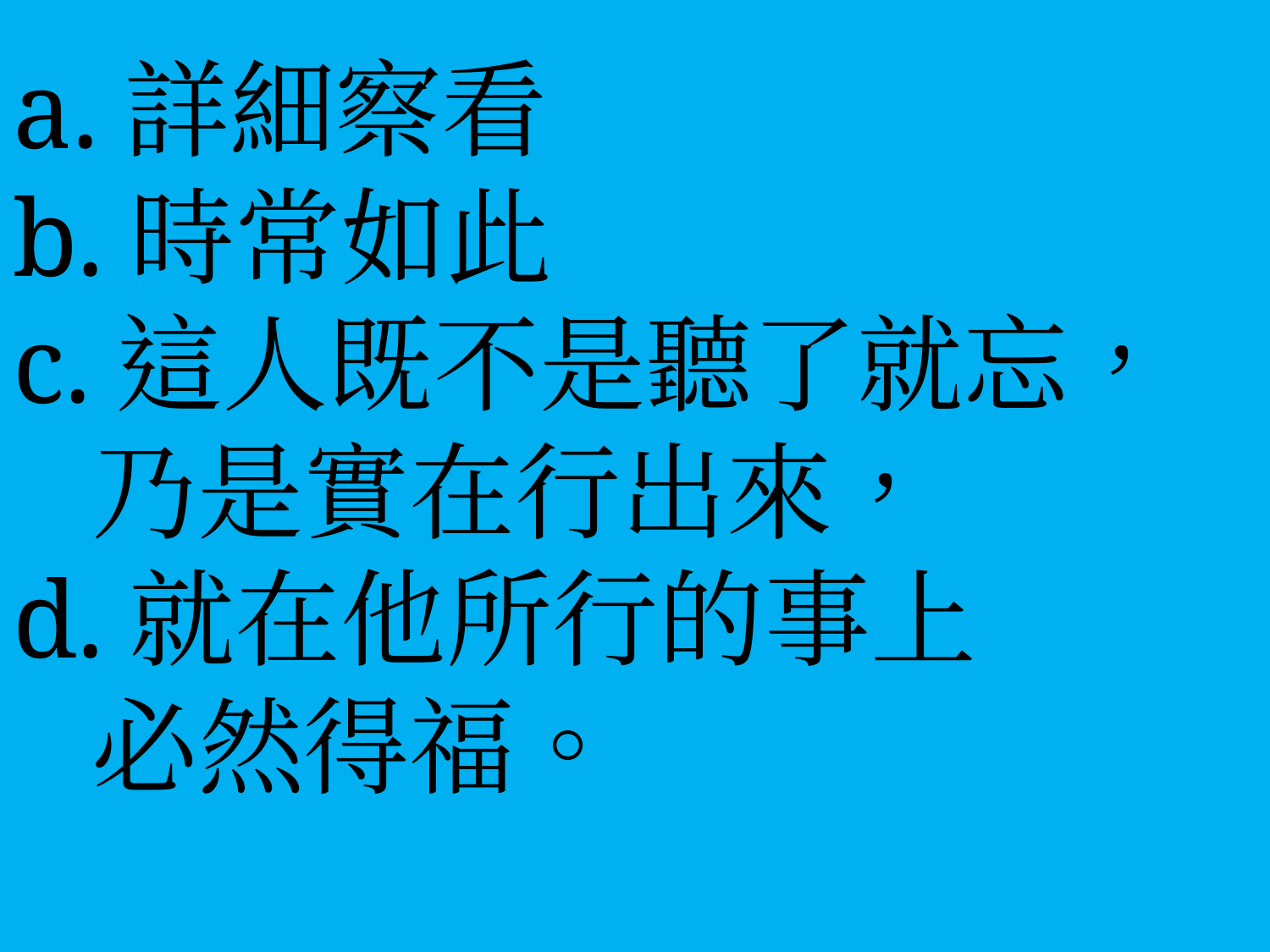

a.詳細察看
b.時常如此
c.這人既不是聽了就忘，
  乃是實在行出來，
d.就在他所行的事上
  必然得福。

#